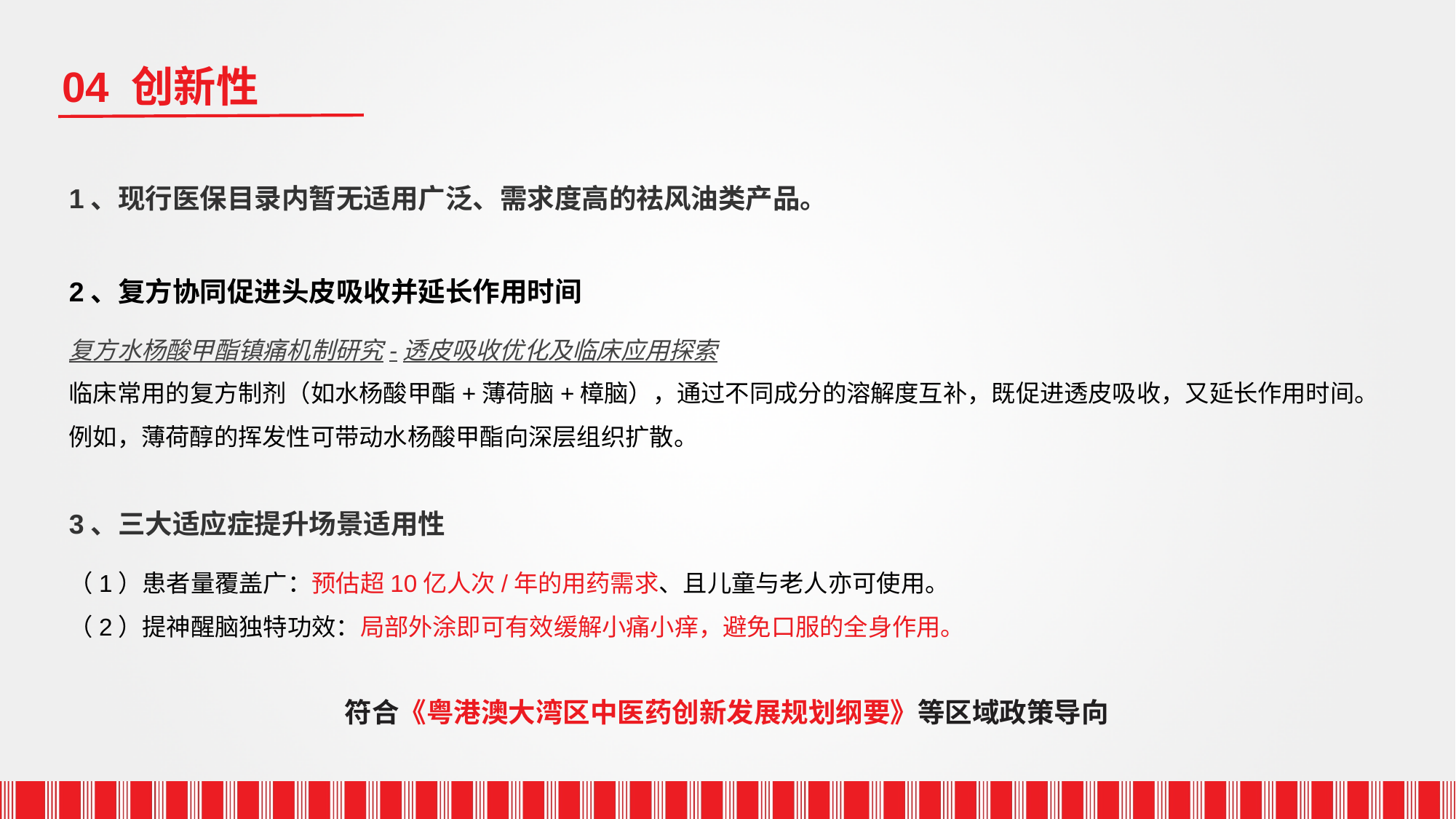

04 创新性
1、现行医保目录内暂无适用广泛、需求度高的祛风油类产品。
2、复方协同促进头皮吸收并延长作用时间
复方水杨酸甲酯镇痛机制研究-透皮吸收优化及临床应用探索
临床常用的复方制剂（如水杨酸甲酯+薄荷脑+樟脑），通过不同成分的溶解度互补，既促进透皮吸收，又延长作用时间。例如，薄荷醇的挥发性可带动水杨酸甲酯向深层组织扩散。
3、三大适应症提升场景适用性
（1）患者量覆盖广：预估超10亿人次/年的用药需求、且儿童与老人亦可使用。
（2）提神醒脑独特功效：局部外涂即可有效缓解小痛小痒，避免口服的全身作用。
符合《粤港澳大湾区中医药创新发展规划纲要》等区域政策导向